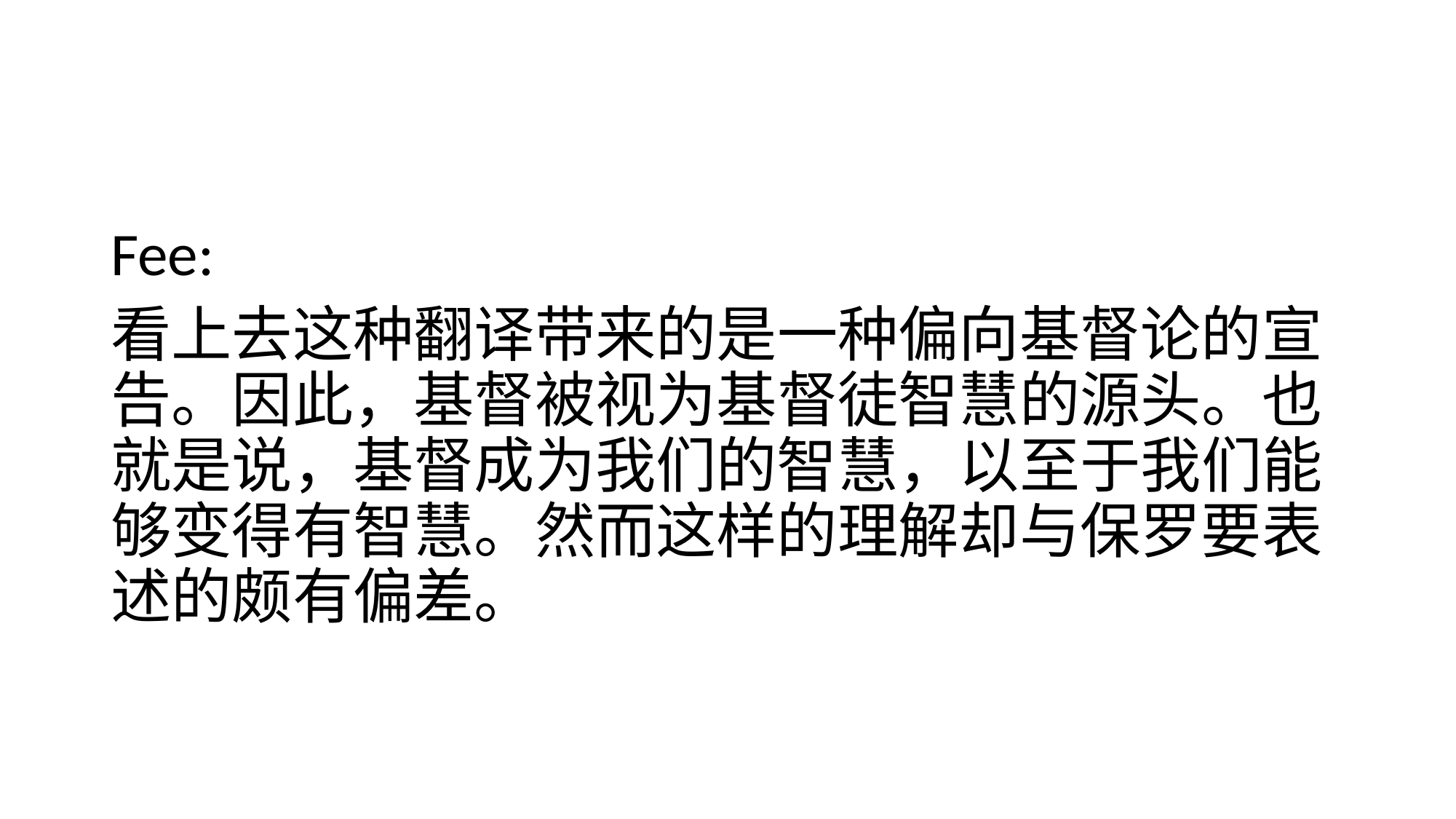

#
Fee:
看上去这种翻译带来的是一种偏向基督论的宣告。因此，基督被视为基督徒智慧的源头。也 就是说，基督成为我们的智慧，以至于我们能够变得有智慧。然而这样的理解却与保罗要表述的颇有偏差。